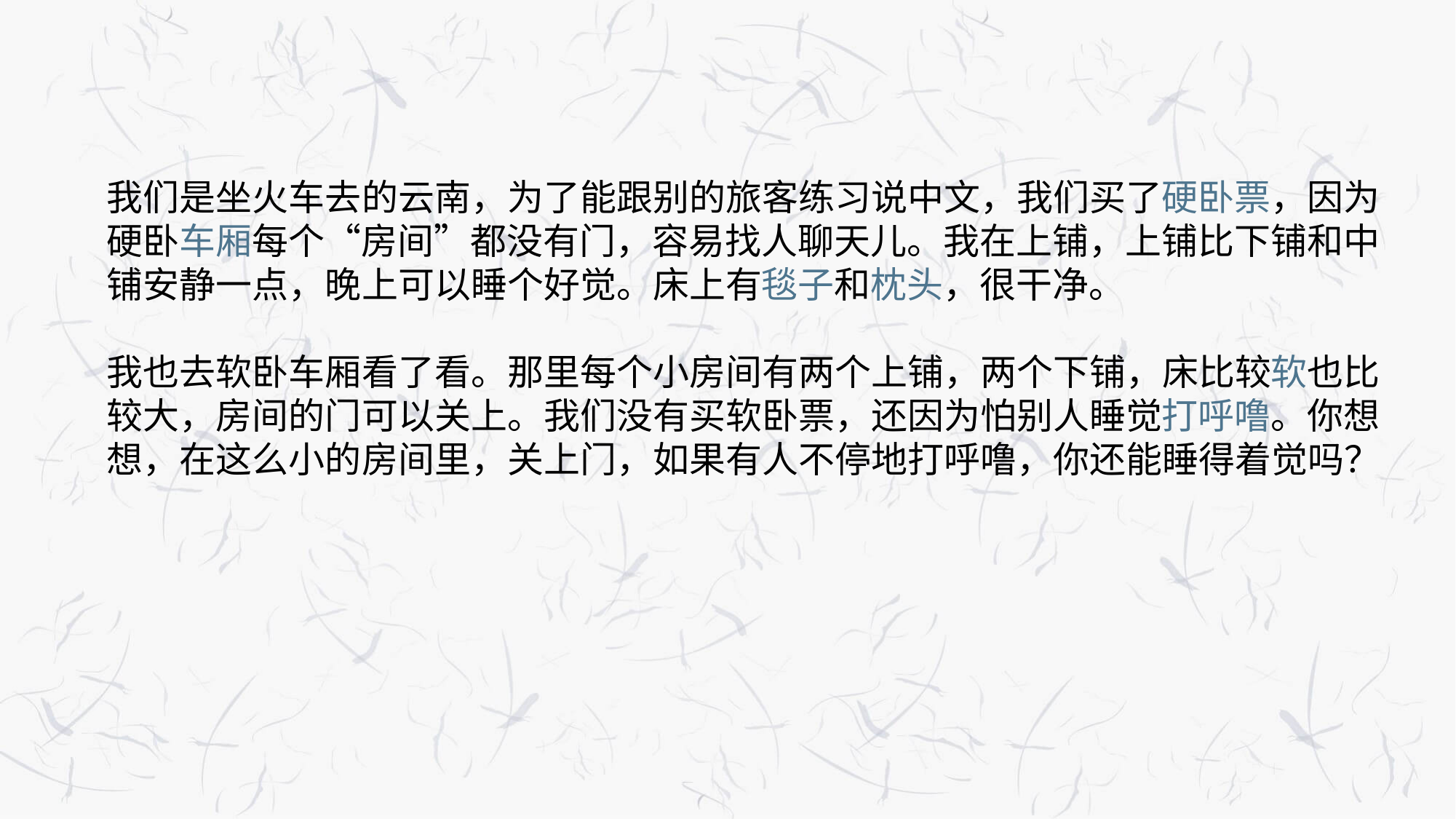

我们是坐火车去的云南，为了能跟别的旅客练习说中文，我们买了硬卧票，因为硬卧车厢每个“房间”都没有门，容易找人聊天儿。我在上铺，上铺比下铺和中铺安静一点，晚上可以睡个好觉。床上有毯子和枕头，很干净。

我也去软卧车厢看了看。那里每个小房间有两个上铺，两个下铺，床比较软也比较大，房间的门可以关上。我们没有买软卧票，还因为怕别人睡觉打呼噜。你想想，在这么小的房间里，关上门，如果有人不停地打呼噜，你还能睡得着觉吗？